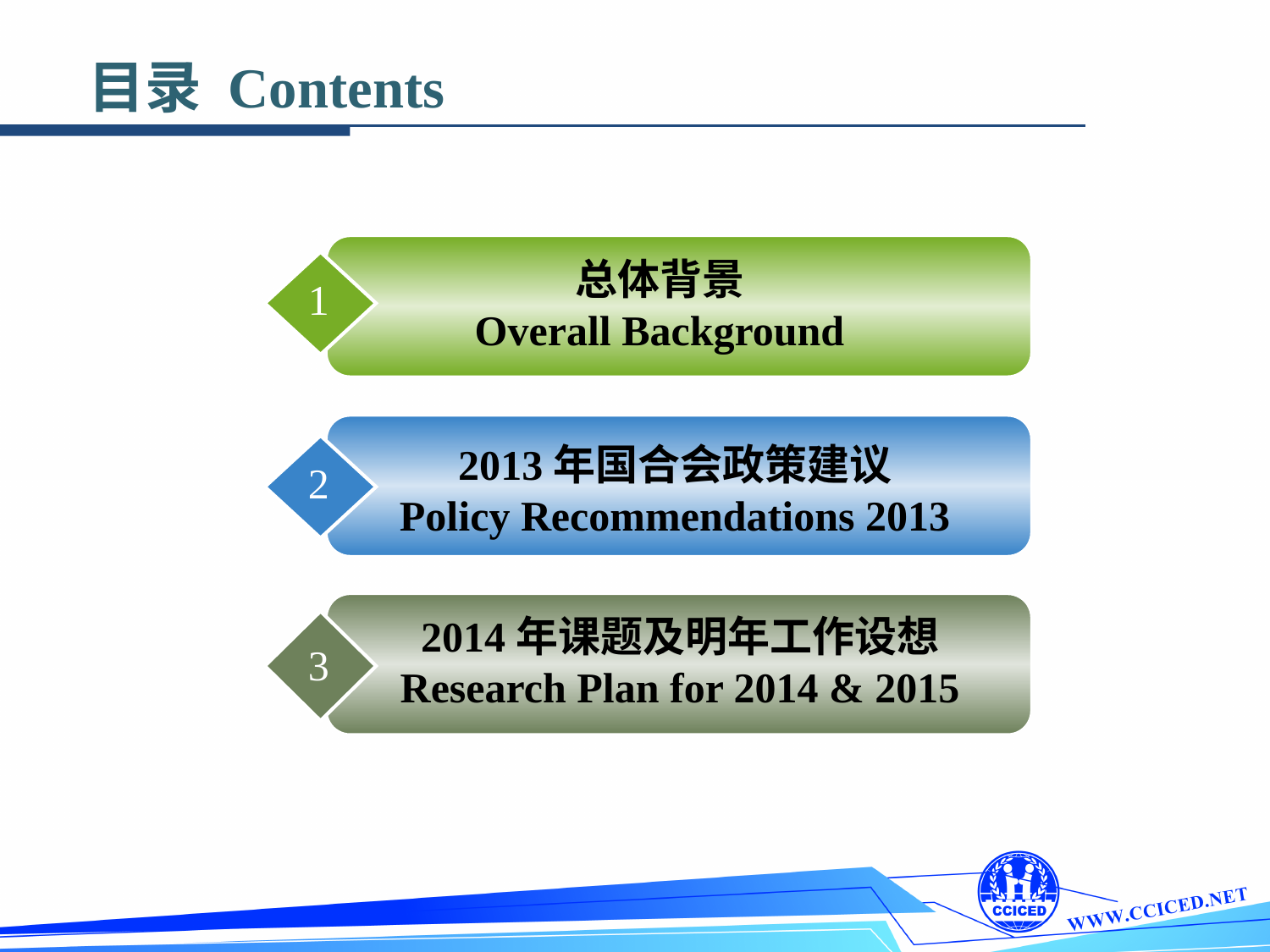

目录 Contents

总体背景
Overall Background

1

2013年国合会政策建议
Policy Recommendations 2013

2

2014年课题及明年工作设想
Research Plan for 2014 & 2015

3